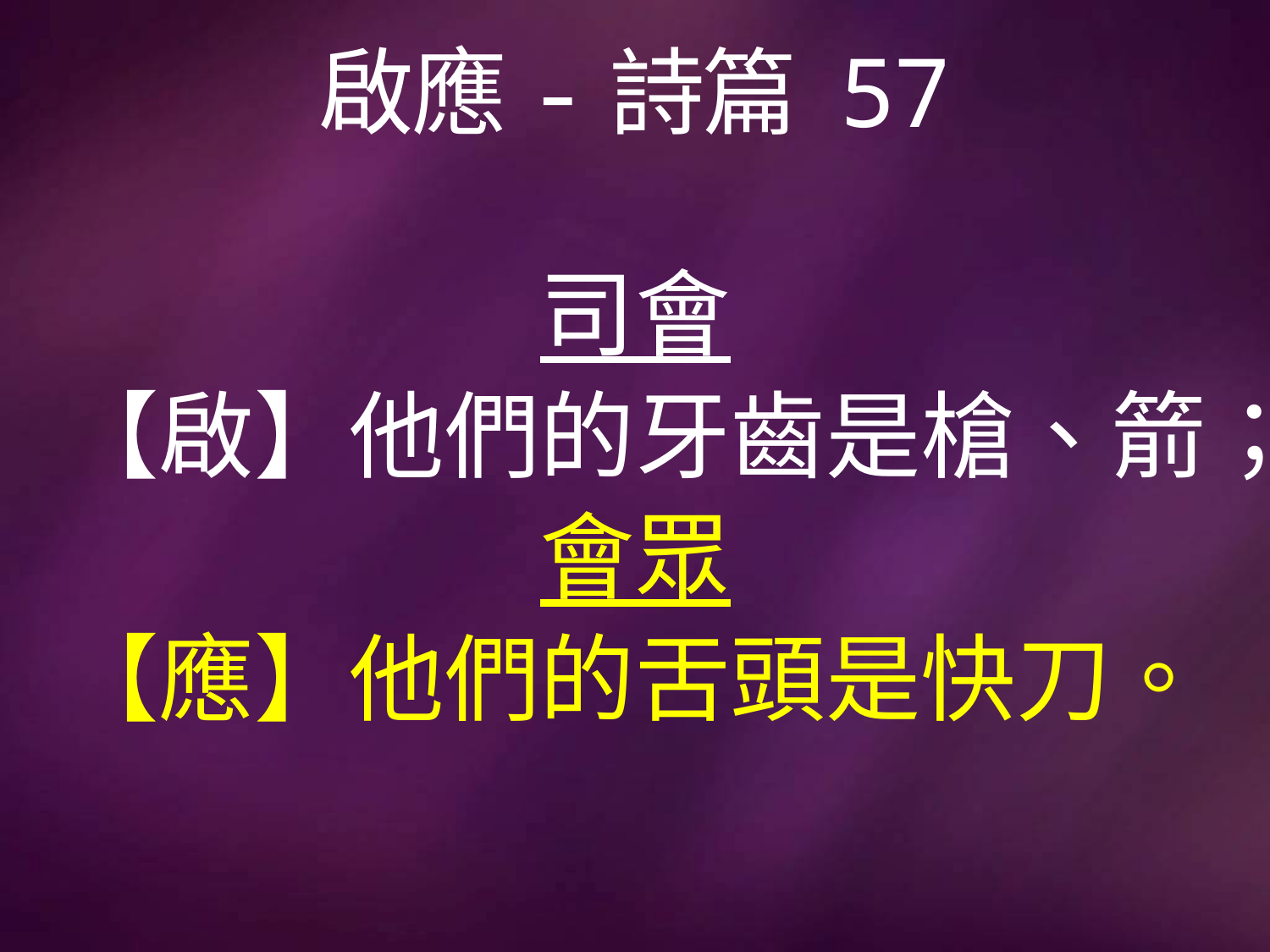

# 啟應-詩篇 57
司會
【啟】他們的牙齒是槍、箭；
會眾
【應】他們的舌頭是快刀。